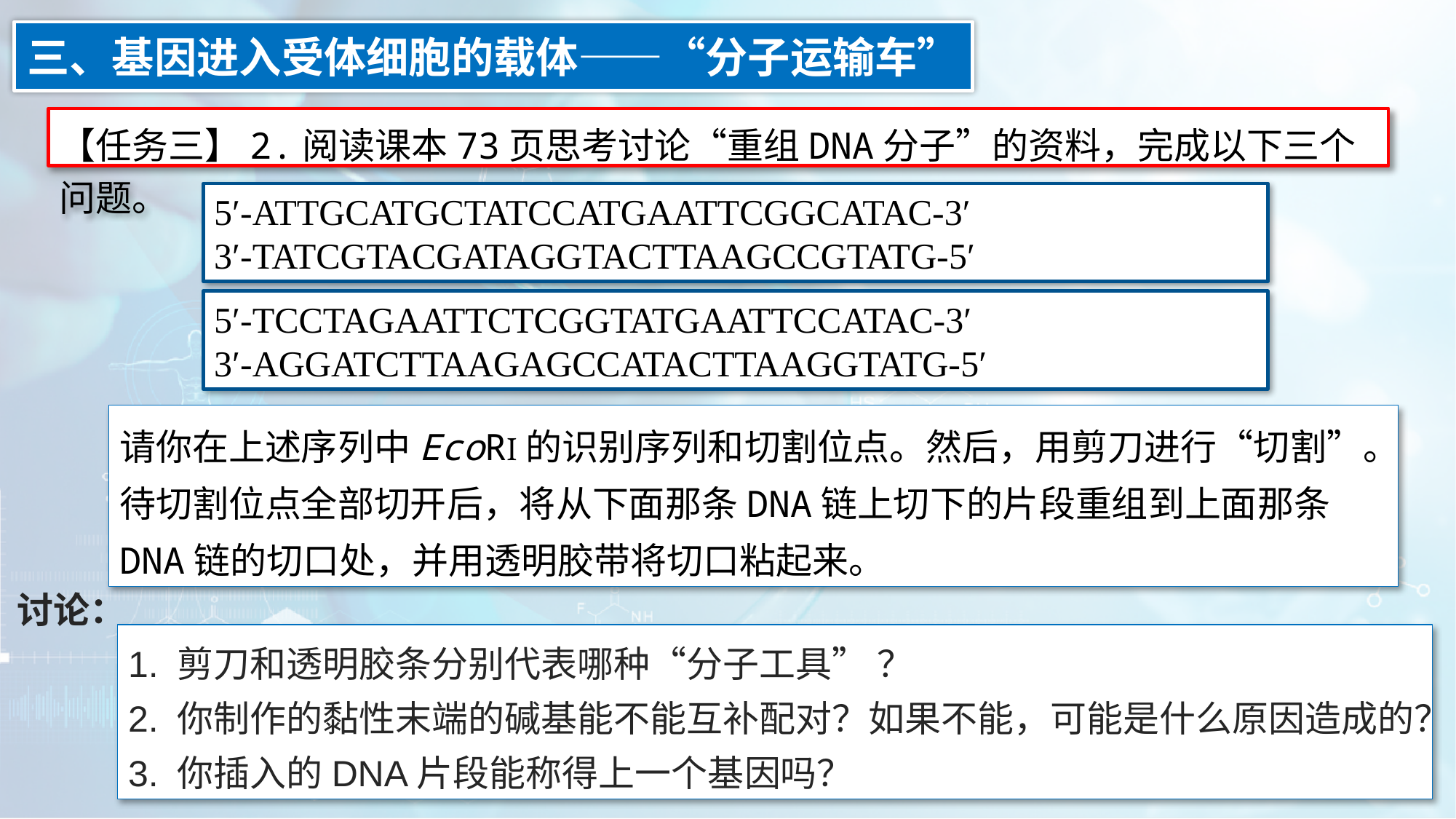

三、基因进入受体细胞的载体——“分子运输车”
【任务三】2.阅读课本73页思考讨论“重组DNA分子”的资料，完成以下三个问题。
5′-ATTGCATGCTATCCATGAATTCGGCATAC-3′
3′-TATCGTACGATAGGTACTTAAGCCGTATG-5′
5′-TCCTAGAATTCTCGGTATGAATTCCATAC-3′
3′-AGGATCTTAAGAGCCATACTTAAGGTATG-5′
请你在上述序列中EcoRⅠ的识别序列和切割位点。然后，用剪刀进行“切割”。待切割位点全部切开后，将从下面那条DNA链上切下的片段重组到上面那条DNA链的切口处，并用透明胶带将切口粘起来。
讨论：
1. 剪刀和透明胶条分别代表哪种“分子工具” ？
2. 你制作的黏性末端的碱基能不能互补配对？如果不能，可能是什么原因造成的？
3. 你插入的DNA片段能称得上一个基因吗？